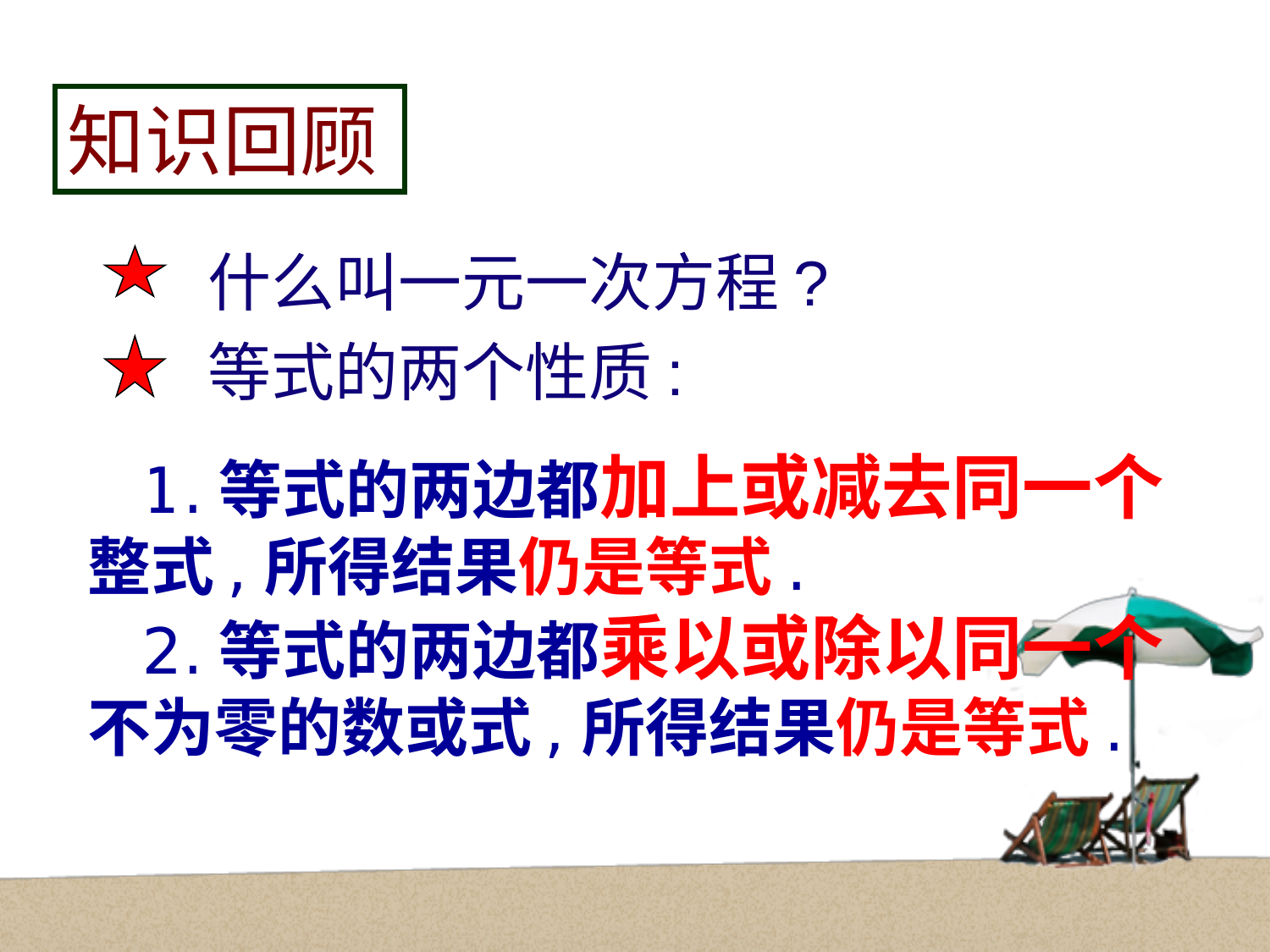

知识回顾
什么叫一元一次方程?

等式的两个性质:

   1.等式的两边都加上或减去同一个整式,所得结果仍是等式.
   2.等式的两边都乘以或除以同一个不为零的数或式,所得结果仍是等式.